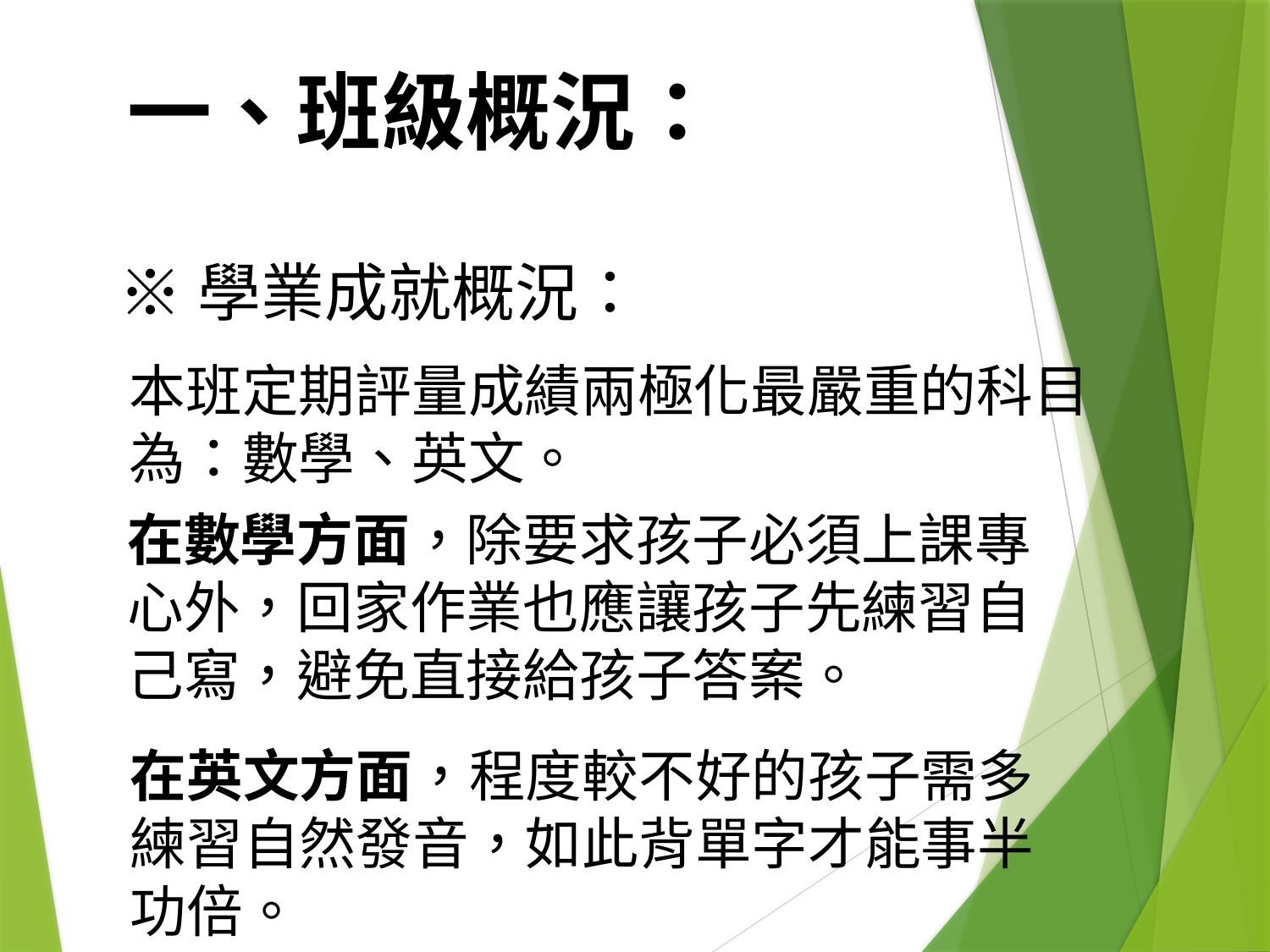

一、班級概況：
※學業成就概況：
本班定期評量成績兩極化最嚴重的科目為：數學、英文。
在數學方面，除要求孩子必須上課專心外，回家作業也應讓孩子先練習自己寫，避免直接給孩子答案。
在英文方面，程度較不好的孩子需多練習自然發音，如此背單字才能事半功倍。